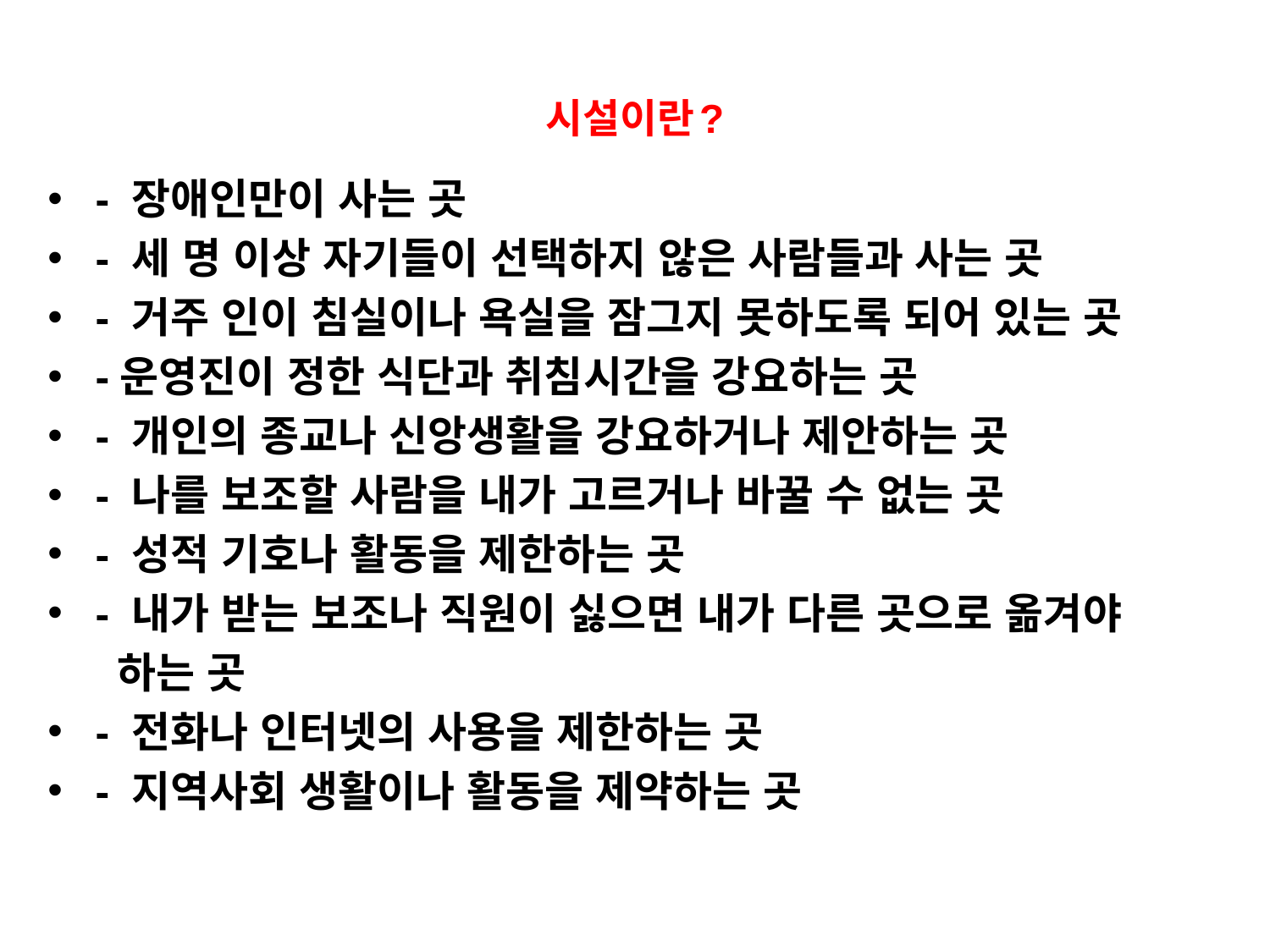

# 시설이란?
- 장애인만이 사는 곳
- 세 명 이상 자기들이 선택하지 않은 사람들과 사는 곳
- 거주 인이 침실이나 욕실을 잠그지 못하도록 되어 있는 곳
-운영진이 정한 식단과 취침시간을 강요하는 곳
- 개인의 종교나 신앙생활을 강요하거나 제안하는 곳
- 나를 보조할 사람을 내가 고르거나 바꿀 수 없는 곳
- 성적 기호나 활동을 제한하는 곳
- 내가 받는 보조나 직원이 싫으면 내가 다른 곳으로 옮겨야
     하는 곳
- 전화나 인터넷의 사용을 제한하는 곳
- 지역사회 생활이나 활동을 제약하는 곳